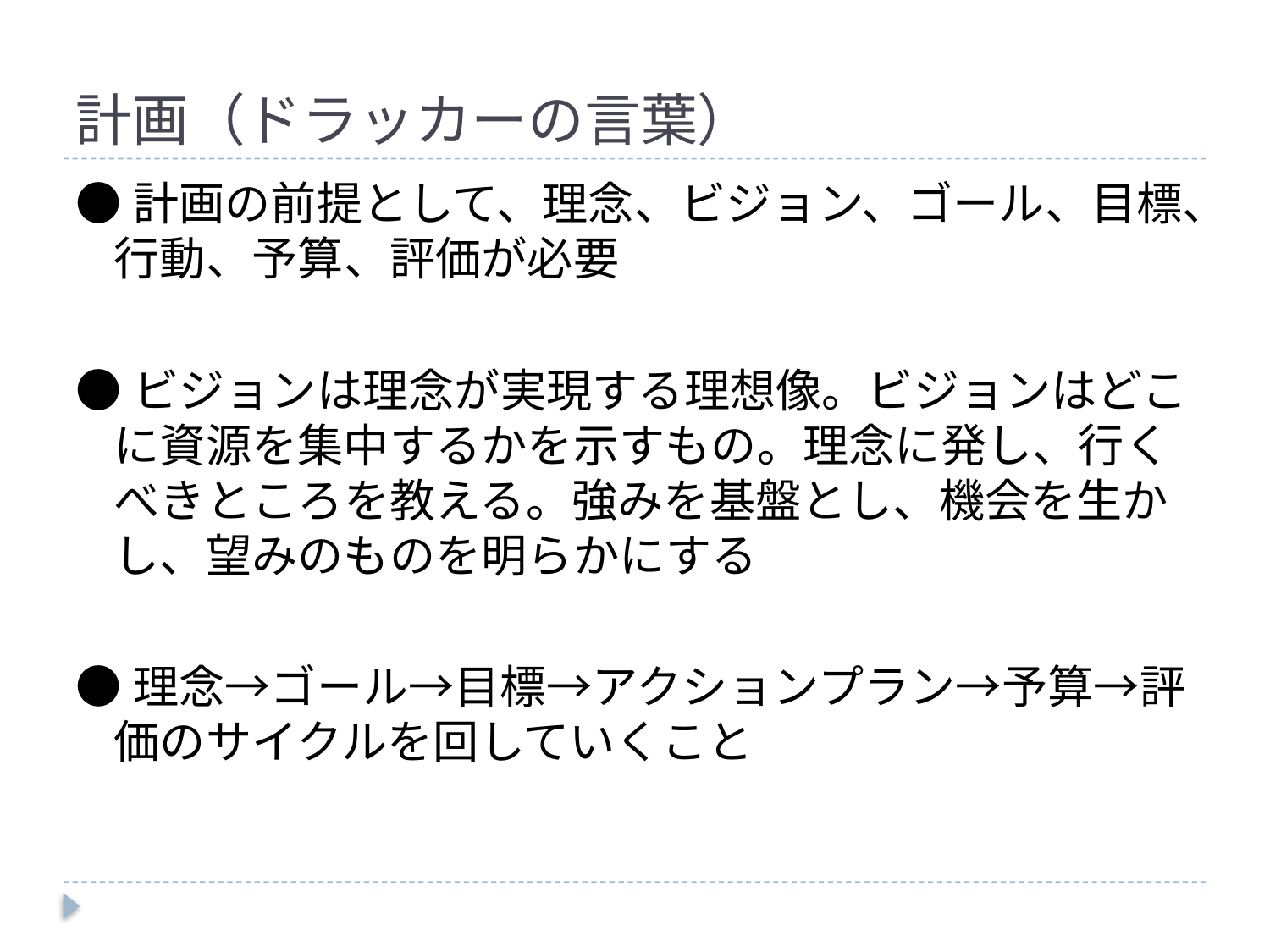

# 計画（ドラッカーの言葉）
●計画の前提として、理念、ビジョン、ゴール、目標、行動、予算、評価が必要

●ビジョンは理念が実現する理想像。ビジョンはどこに資源を集中するかを示すもの。理念に発し、行くべきところを教える。強みを基盤とし、機会を生かし、望みのものを明らかにする

●理念→ゴール→目標→アクションプラン→予算→評価のサイクルを回していくこと